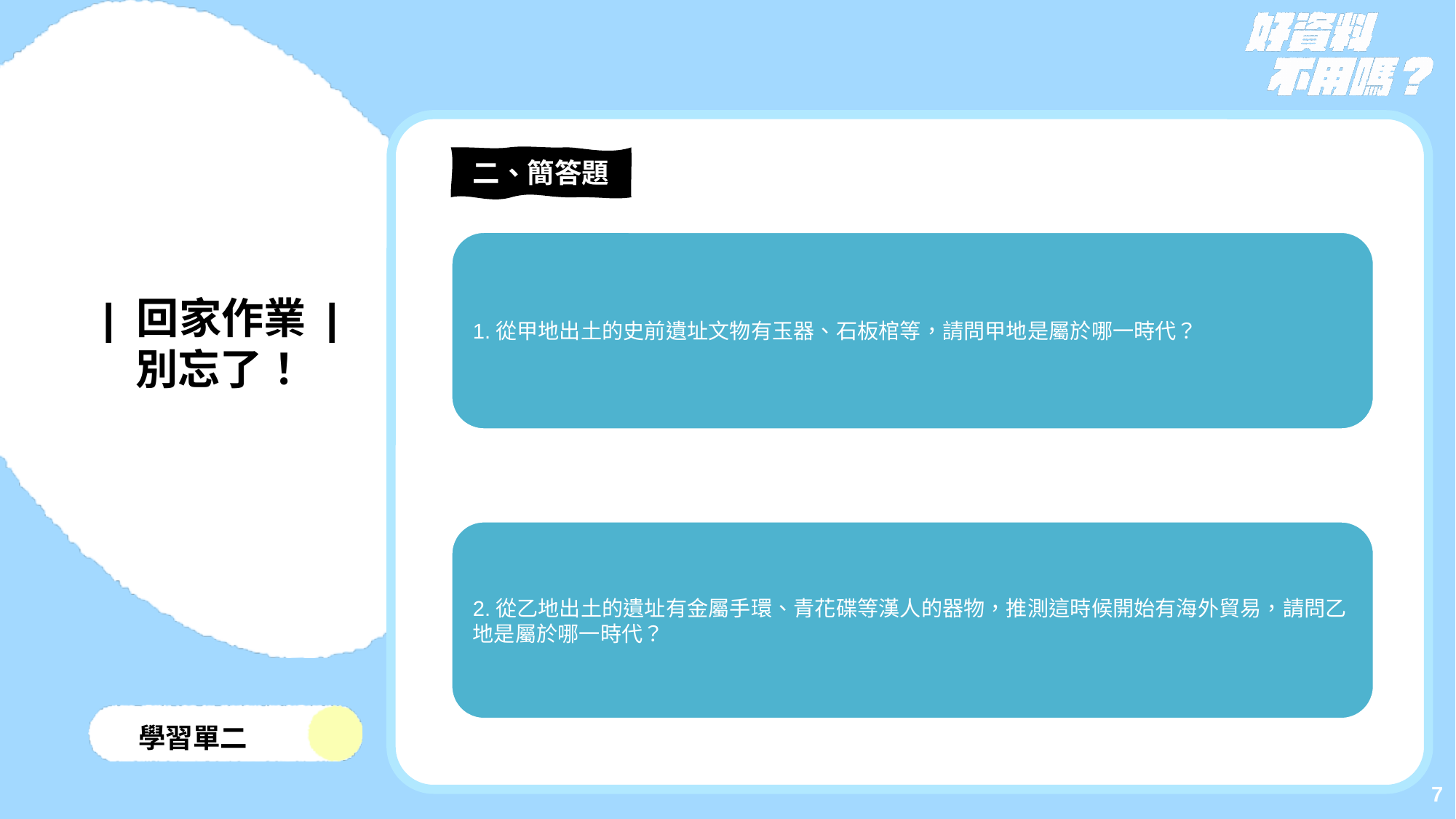

二、簡答題
1.從甲地出土的史前遺址文物有玉器、石板棺等，請問甲地是屬於哪一時代？
2.從乙地出土的遺址有金屬手環、青花碟等漢人的器物，推測這時候開始有海外貿易，請問乙地是屬於哪一時代？
| 回家作業 |
別忘了！
學習單二